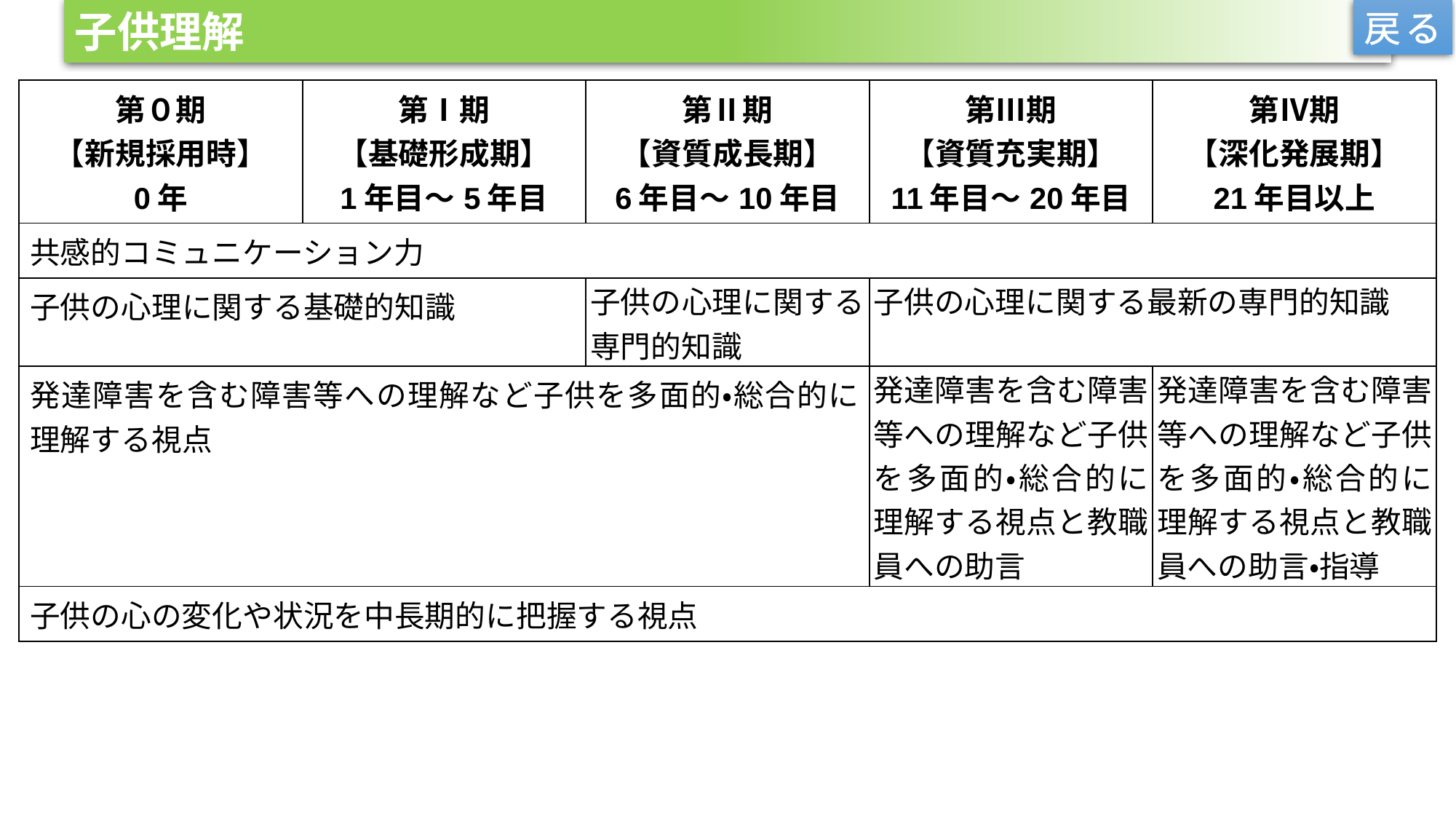

子供理解
戻る
| 第０期 【新規採用時】 0年 | 第Ⅰ期 【基礎形成期】 1年目～5年目 | 第Ⅱ期 【資質成長期】 6年目～10年目 | 第Ⅲ期 【資質充実期】 11年目～20年目 | 第Ⅳ期 【深化発展期】 21年目以上 |
| --- | --- | --- | --- | --- |
| 共感的コミュニケーション力 |  |  |  |  |
| 子供の心理に関する基礎的知識 |  | 子供の心理に関する専門的知識 | 子供の心理に関する最新の専門的知識 |  |
| 発達障害を含む障害等への理解など子供を多面的・総合的に理解する視点 |  |  | 発達障害を含む障害等への理解など子供を多面的・総合的に理解する視点と教職員への助言 | 発達障害を含む障害等への理解など子供を多面的・総合的に理解する視点と教職員への助言・指導 |
| 子供の心の変化や状況を中長期的に把握する視点 |  |  |  |  |